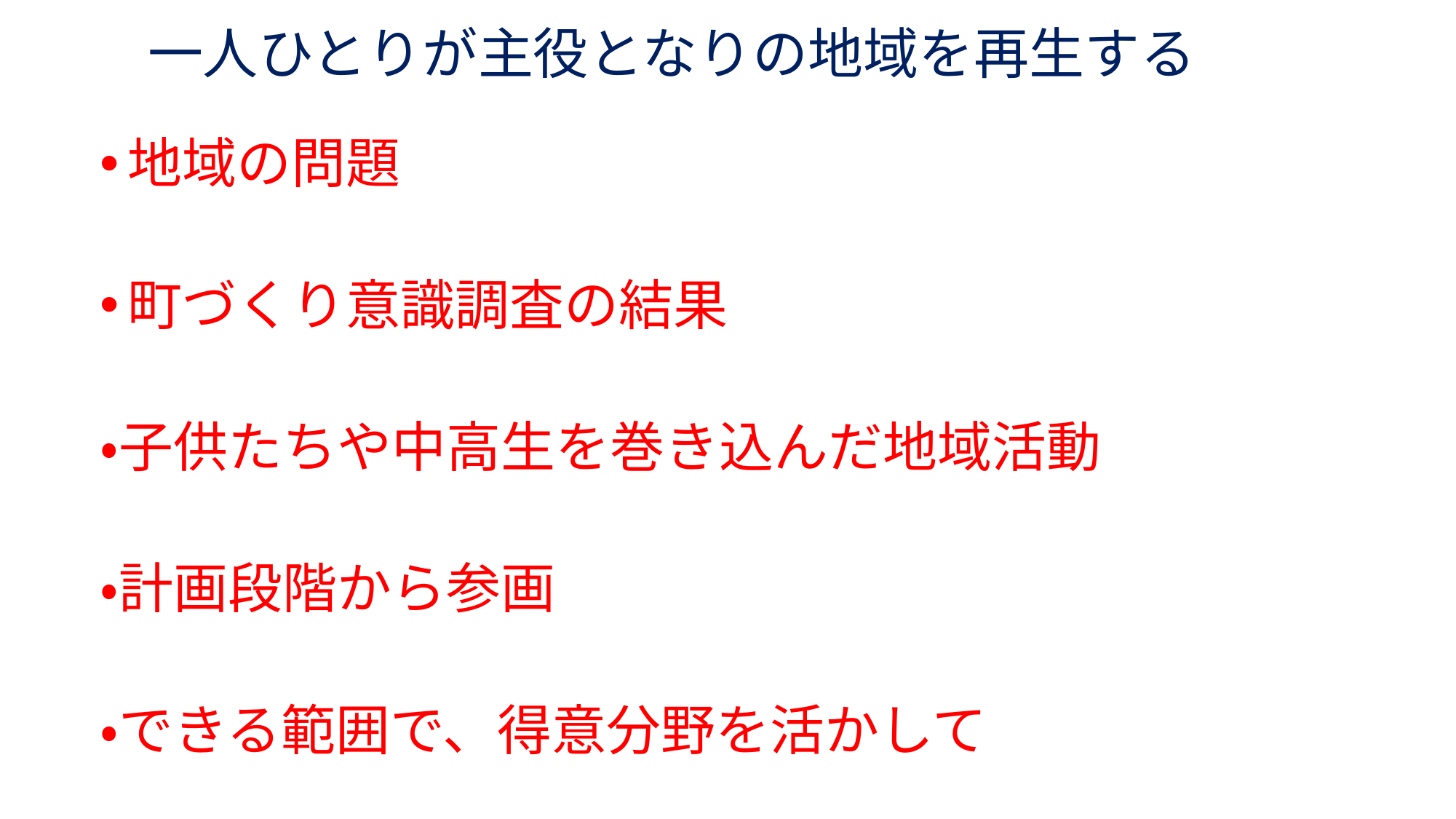

# 一人ひとりが主役となりの地域を再生する
地域の問題

町づくり意識調査の結果

・子供たちや中高生を巻き込んだ地域活動

・計画段階から参画

・できる範囲で、得意分野を活かして